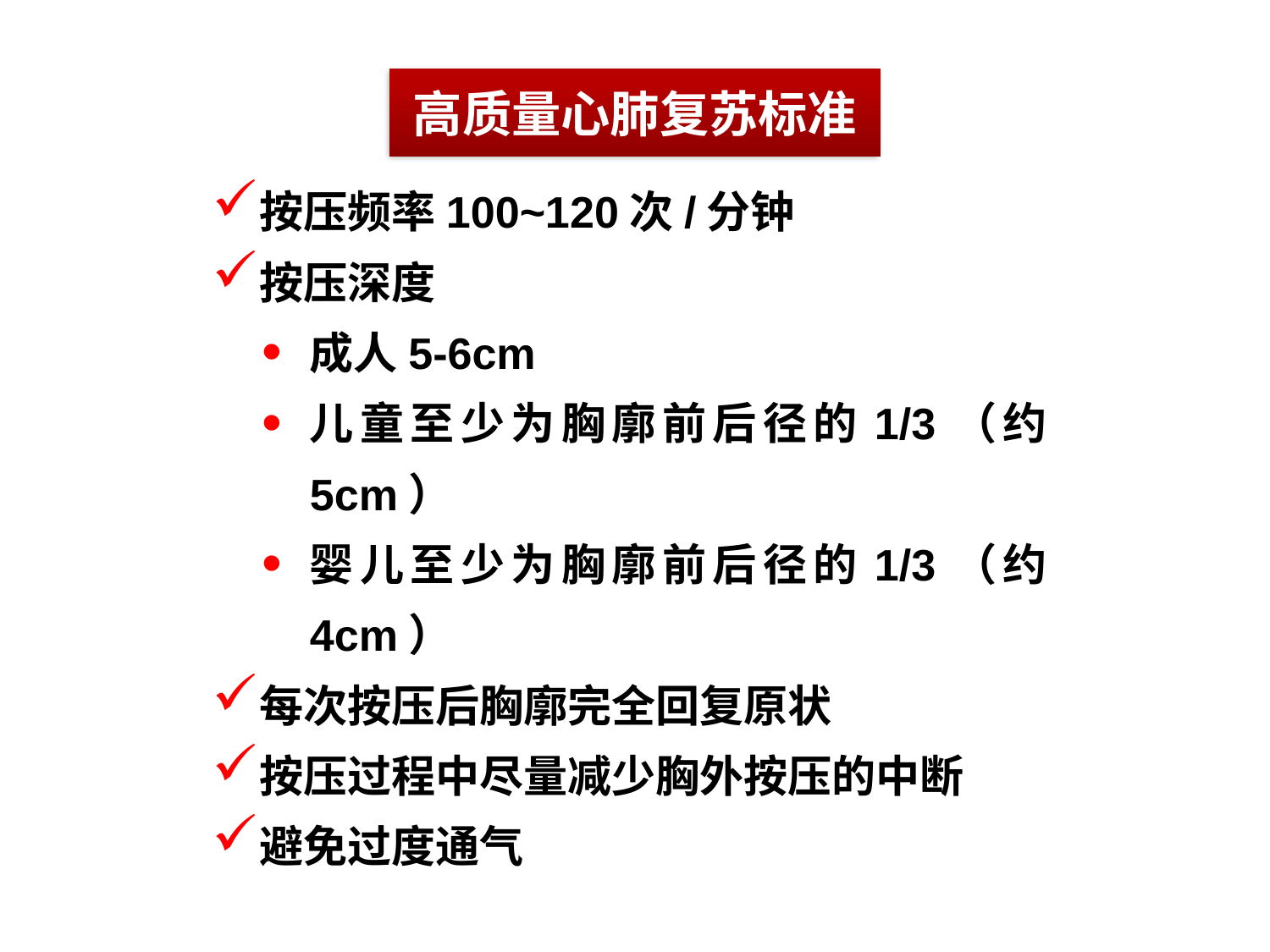

高质量心肺复苏标准
按压频率100~120次/分钟
按压深度
成人5-6cm
儿童至少为胸廓前后径的1/3（约5cm）
婴儿至少为胸廓前后径的1/3（约4cm）
每次按压后胸廓完全回复原状
按压过程中尽量减少胸外按压的中断
避免过度通气